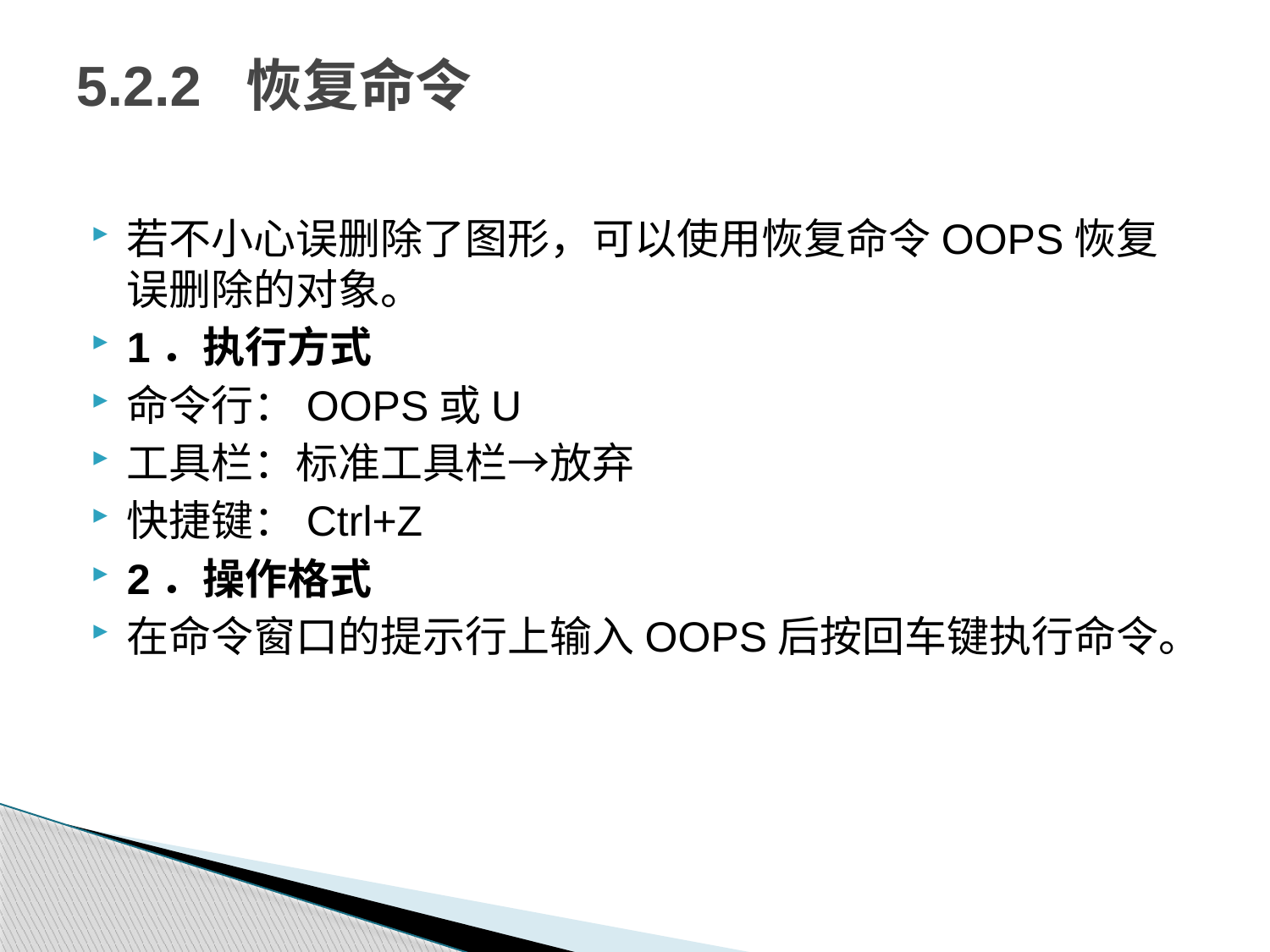

# 5.2.2  恢复命令
若不小心误删除了图形，可以使用恢复命令OOPS恢复误删除的对象。
1．执行方式
命令行：OOPS或U
工具栏：标准工具栏→放弃
快捷键：Ctrl+Z
2．操作格式
在命令窗口的提示行上输入OOPS后按回车键执行命令。